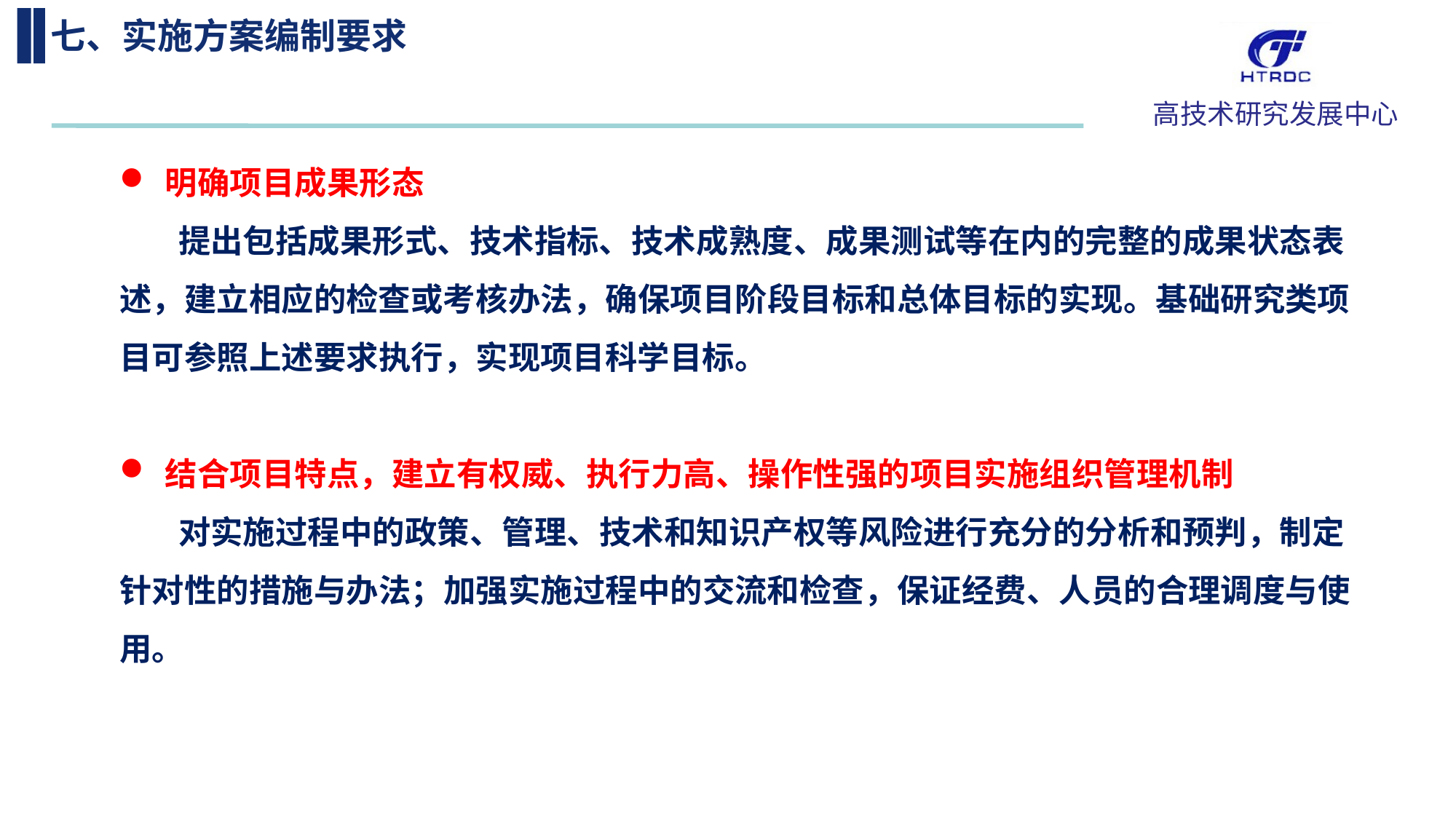

七、实施方案编制要求
明确项目成果形态
       提出包括成果形式、技术指标、技术成熟度、成果测试等在内的完整的成果状态表述，建立相应的检查或考核办法，确保项目阶段目标和总体目标的实现。基础研究类项目可参照上述要求执行，实现项目科学目标。

结合项目特点，建立有权威、执行力高、操作性强的项目实施组织管理机制
       对实施过程中的政策、管理、技术和知识产权等风险进行充分的分析和预判，制定针对性的措施与办法；加强实施过程中的交流和检查，保证经费、人员的合理调度与使用。